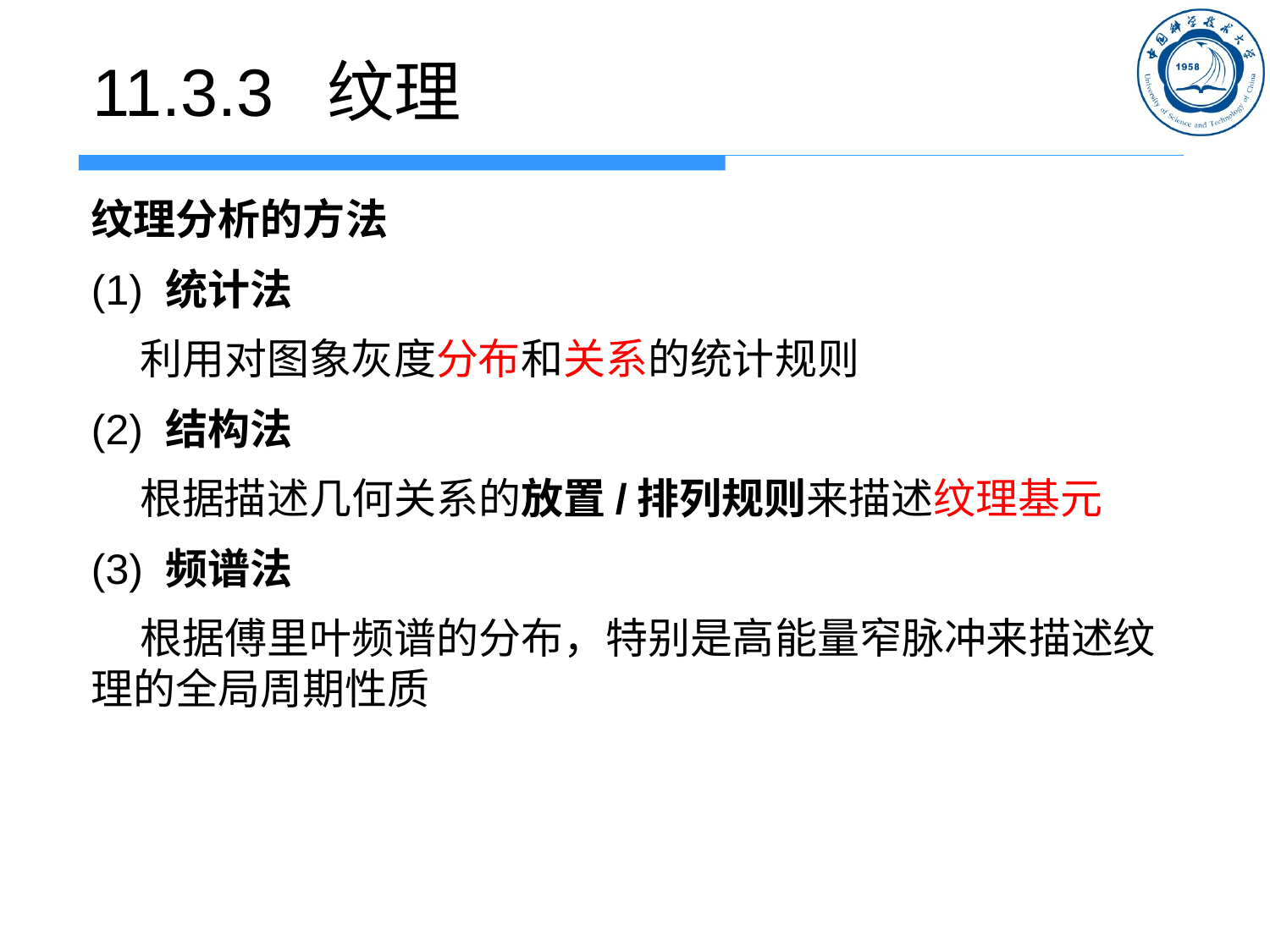

# 11.3.3  纹理
纹理分析的方法
(1) 统计法
    利用对图象灰度分布和关系的统计规则
(2) 结构法
    根据描述几何关系的放置/排列规则来描述纹理基元
(3) 频谱法
    根据傅里叶频谱的分布，特别是高能量窄脉冲来描述纹理的全局周期性质